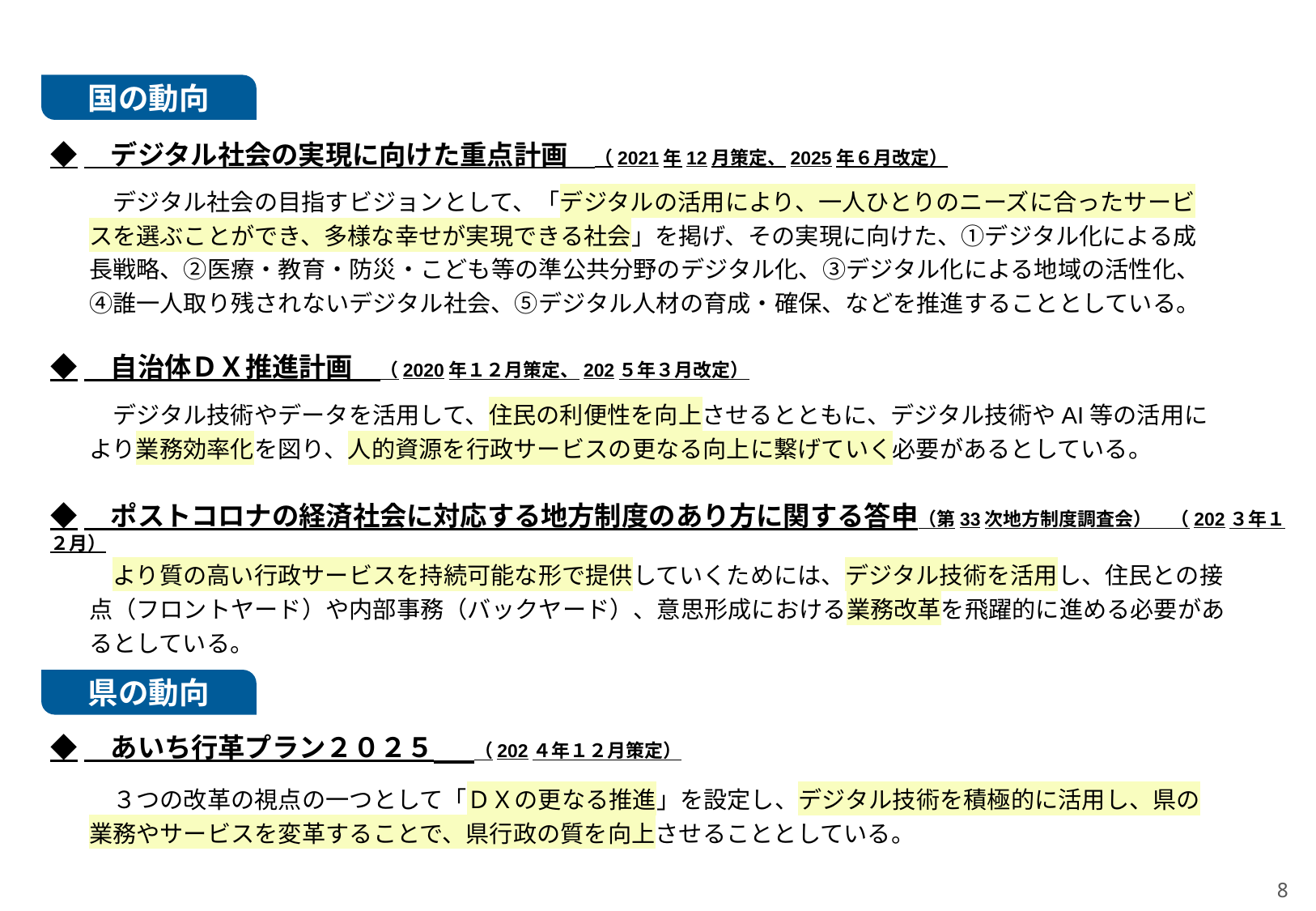

国の動向
◆　デジタル社会の実現に向けた重点計画　（2021年12月策定、2025年６月改定）
　デジタル社会の目指すビジョンとして、「デジタルの活用により、一人ひとりのニーズに合ったサービスを選ぶことができ、多様な幸せが実現できる社会」を掲げ、その実現に向けた、①デジタル化による成長戦略、②医療・教育・防災・こども等の準公共分野のデジタル化、③デジタル化による地域の活性化、④誰一人取り残されないデジタル社会、⑤デジタル人材の育成・確保、などを推進することとしている。
◆　自治体ＤＸ推進計画　（2020年１２月策定、202５年３月改定）
　デジタル技術やデータを活用して、住民の利便性を向上させるとともに、デジタル技術やAI等の活用により業務効率化を図り、人的資源を行政サービスの更なる向上に繋げていく必要があるとしている。
◆　ポストコロナの経済社会に対応する地方制度のあり方に関する答申（第33次地方制度調査会）　（202３年１２月）
　より質の高い行政サービスを持続可能な形で提供していくためには、デジタル技術を活用し、住民との接点（フロントヤード）や内部事務（バックヤード）、意思形成における業務改革を飛躍的に進める必要があるとしている。
県の動向
◆　あいち行革プラン２０２５　（202４年１２月策定）
　３つの改革の視点の一つとして「ＤＸの更なる推進」を設定し、デジタル技術を積極的に活用し、県の業務やサービスを変革することで、県行政の質を向上させることとしている。